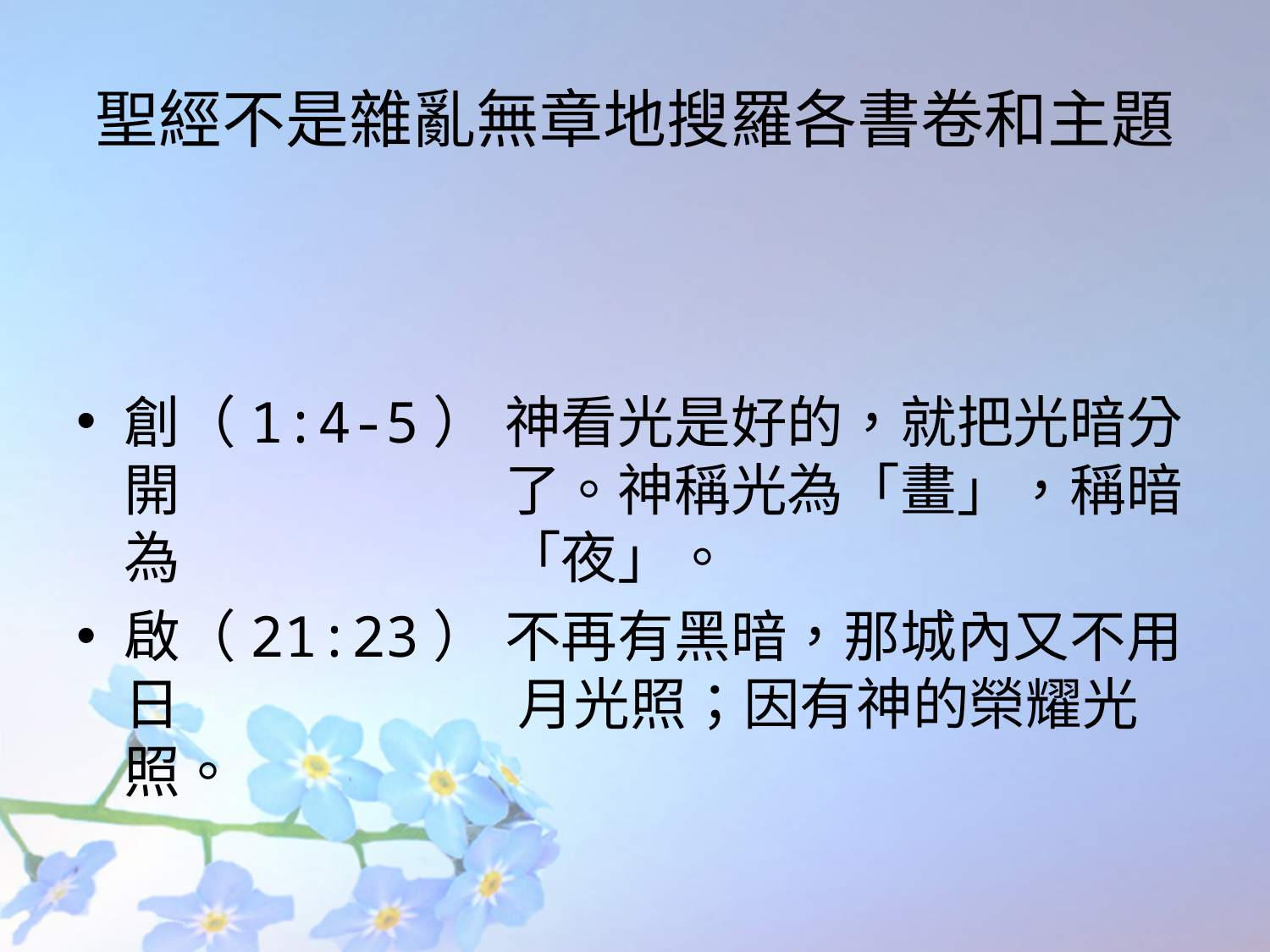

# 聖經不是雜亂無章地搜羅各書卷和主題

創（1:4-5）	神看光是好的，就把光暗分開			了。神稱光為「畫」，稱暗為			「夜」。
啟（21:23）	不再有黑暗，那城內又不用日			 月光照；因有神的榮耀光照。